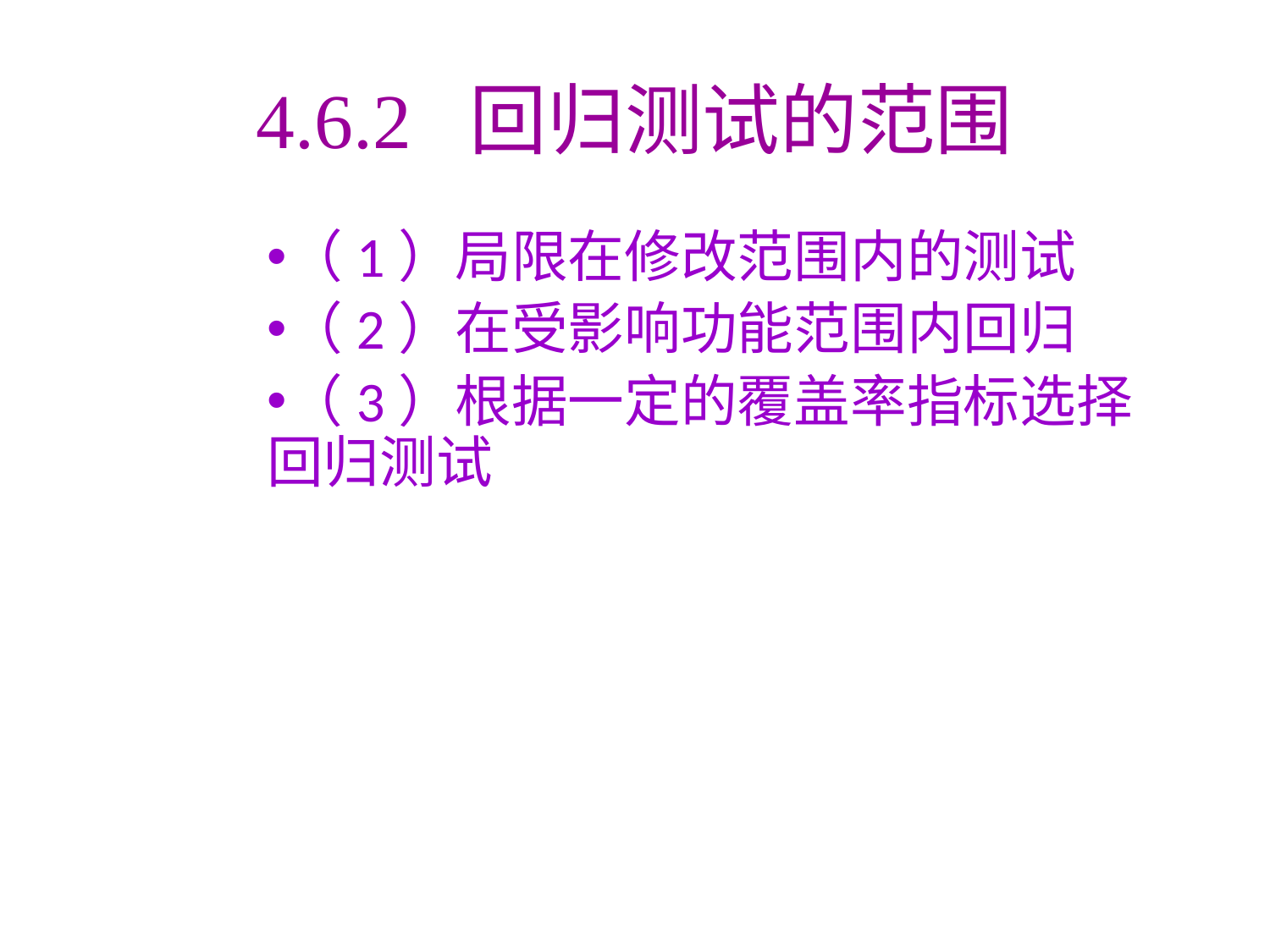

# 4.6.2  回归测试的范围
（1）局限在修改范围内的测试
（2）在受影响功能范围内回归
（3）根据一定的覆盖率指标选择回归测试